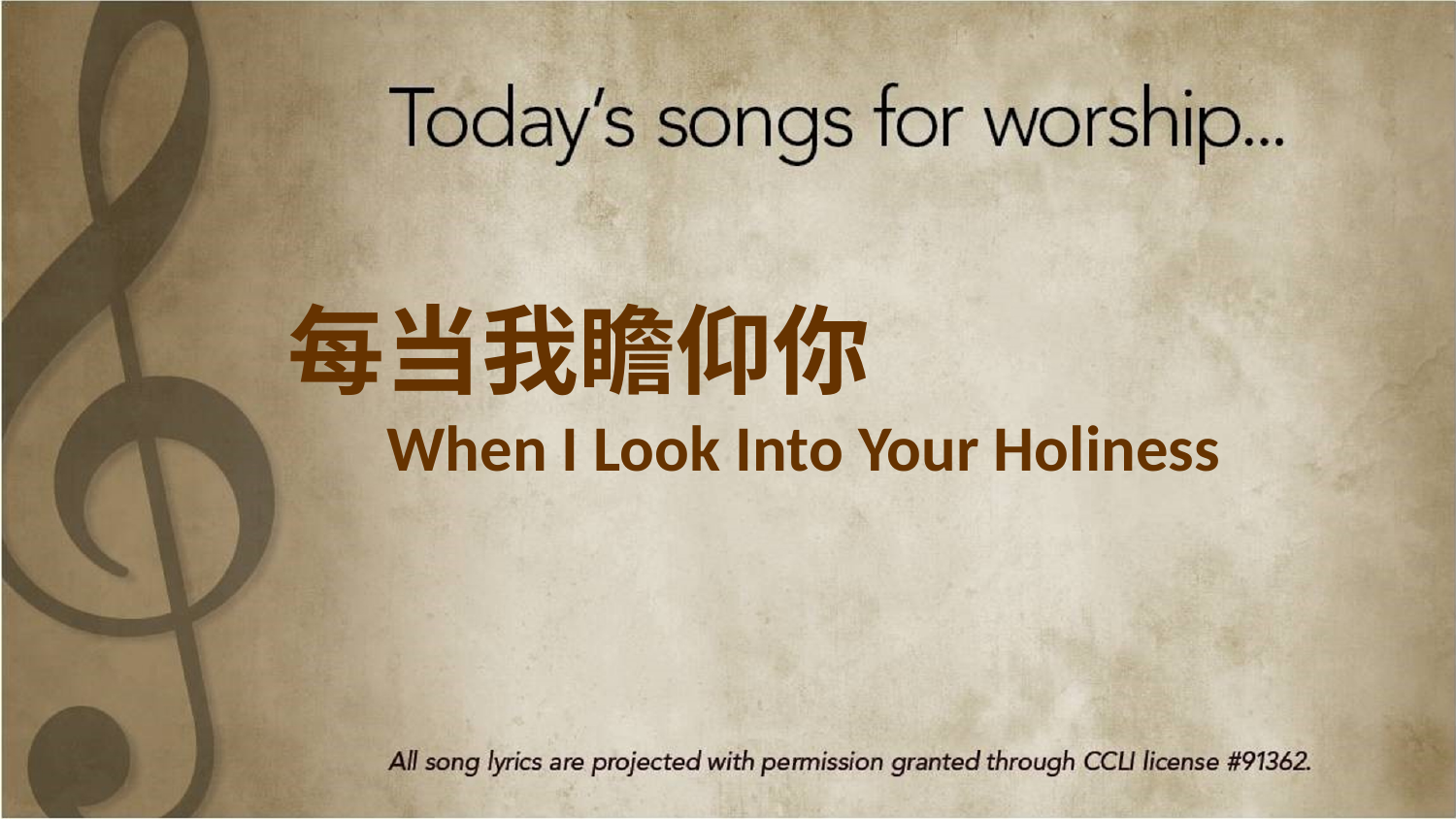

每当我瞻仰你
When I Look Into Your Holiness